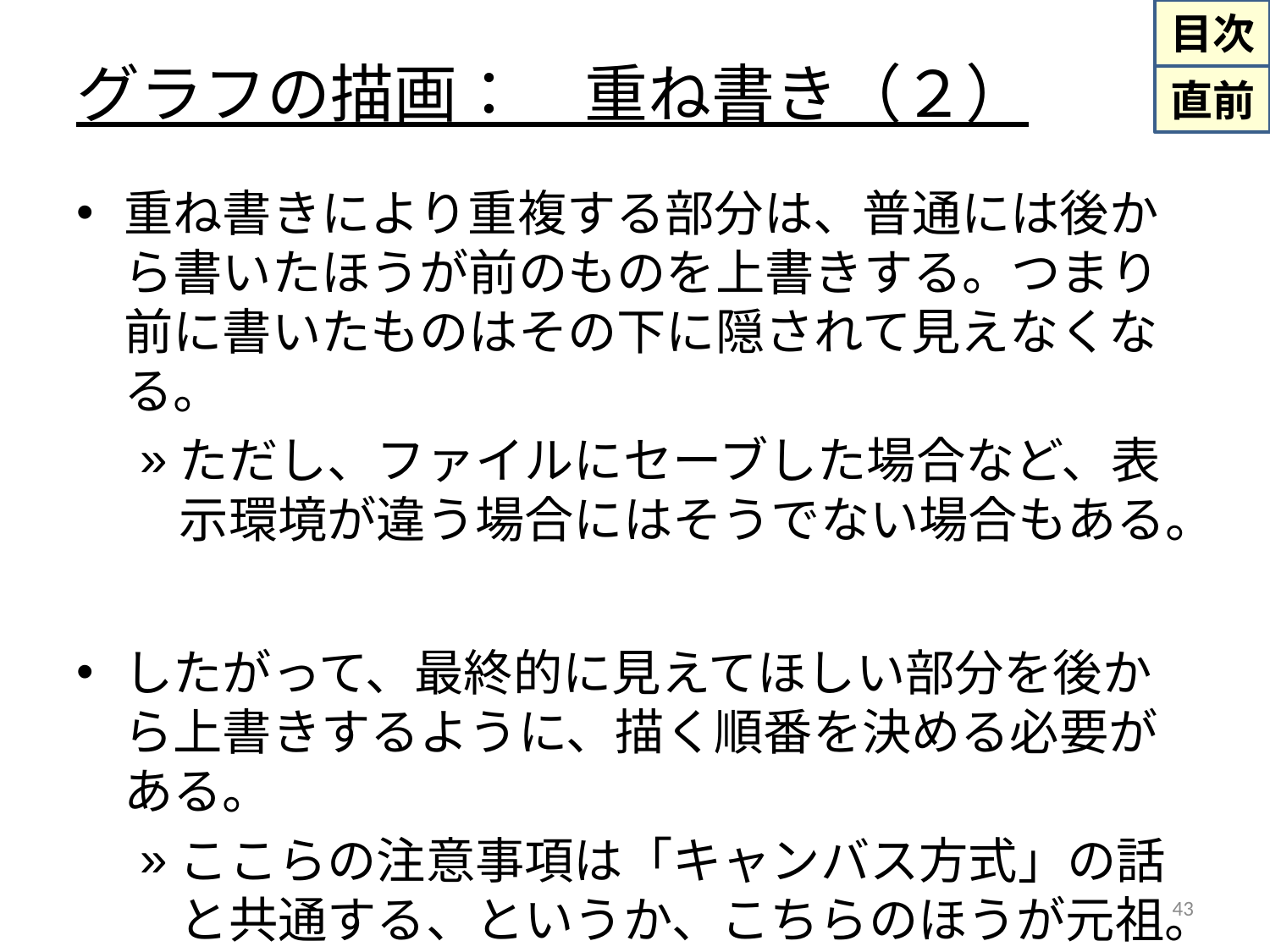

# グラフの描画：　重ね書き（２）
重ね書きにより重複する部分は、普通には後から書いたほうが前のものを上書きする。つまり前に書いたものはその下に隠されて見えなくなる。
ただし、ファイルにセーブした場合など、表示環境が違う場合にはそうでない場合もある。

したがって、最終的に見えてほしい部分を後から上書きするように、描く順番を決める必要がある。
ここらの注意事項は「キャンバス方式」の話と共通する、というか、こちらのほうが元祖。
43